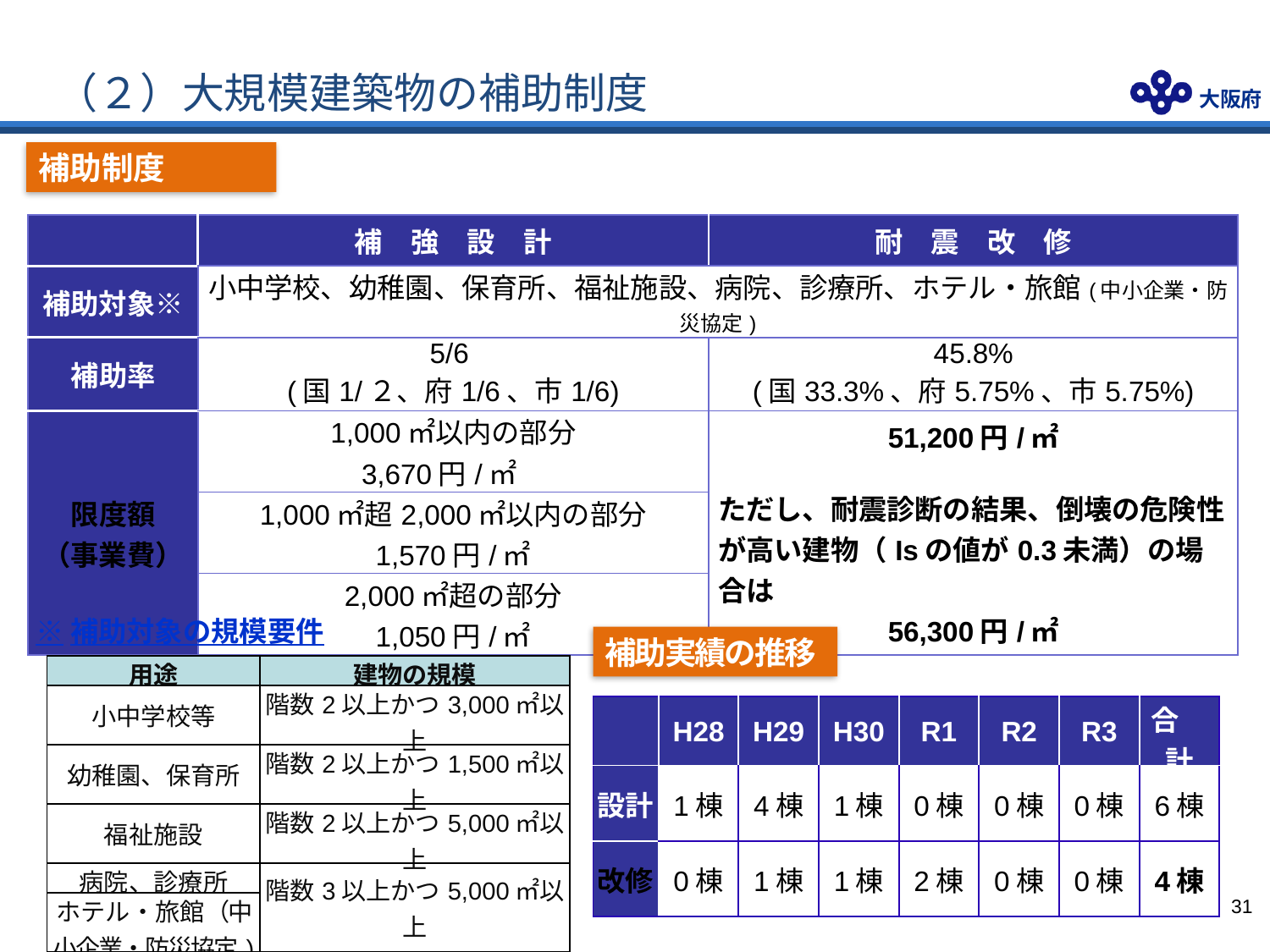

（２）大規模建築物の補助制度
補助制度
|  | 補　強　設　計 | 耐　震　改　修 |
| --- | --- | --- |
| 補助対象※ | 小中学校、幼稚園、保育所、福祉施設、病院、診療所、ホテル・旅館(中小企業・防災協定) |  |
| 補助率 | 5/6 (国1/２、府1/6、市1/6) | 45.8% (国33.3%、府5.75%、市5.75%) |
| 限度額 （事業費） | 1,000㎡以内の部分 3,670円/㎡ | 51,200円/㎡ ただし、耐震診断の結果、倒壊の危険性が高い建物（Isの値が0.3未満）の場合は 56,300円/㎡ |
|  | 1,000㎡超2,000㎡以内の部分 1,570円/㎡ |  |
|  | 2,000㎡超の部分 1,050円/㎡ |  |
※補助対象の規模要件
補助実績の推移
| 用途 | 建物の規模 |
| --- | --- |
| 小中学校等 | 階数2以上かつ3,000㎡以上 |
| 幼稚園、保育所 | 階数2以上かつ1,500㎡以上 |
| 福祉施設 | 階数2以上かつ5,000㎡以上 |
| 病院、診療所 | 階数3以上かつ5,000㎡以上 |
| ホテル・旅館（中小企業・防災協定) |  |
|  | H28 | H29 | H30 | R1 | R2 | R3 | 合　計 |
| --- | --- | --- | --- | --- | --- | --- | --- |
| 設計 | 1棟 | 4棟 | 1棟 | 0棟 | 0棟 | 0棟 | 6棟 |
| 改修 | 0棟 | 1棟 | 1棟 | 2棟 | 0棟 | 0棟 | 4棟 |
31